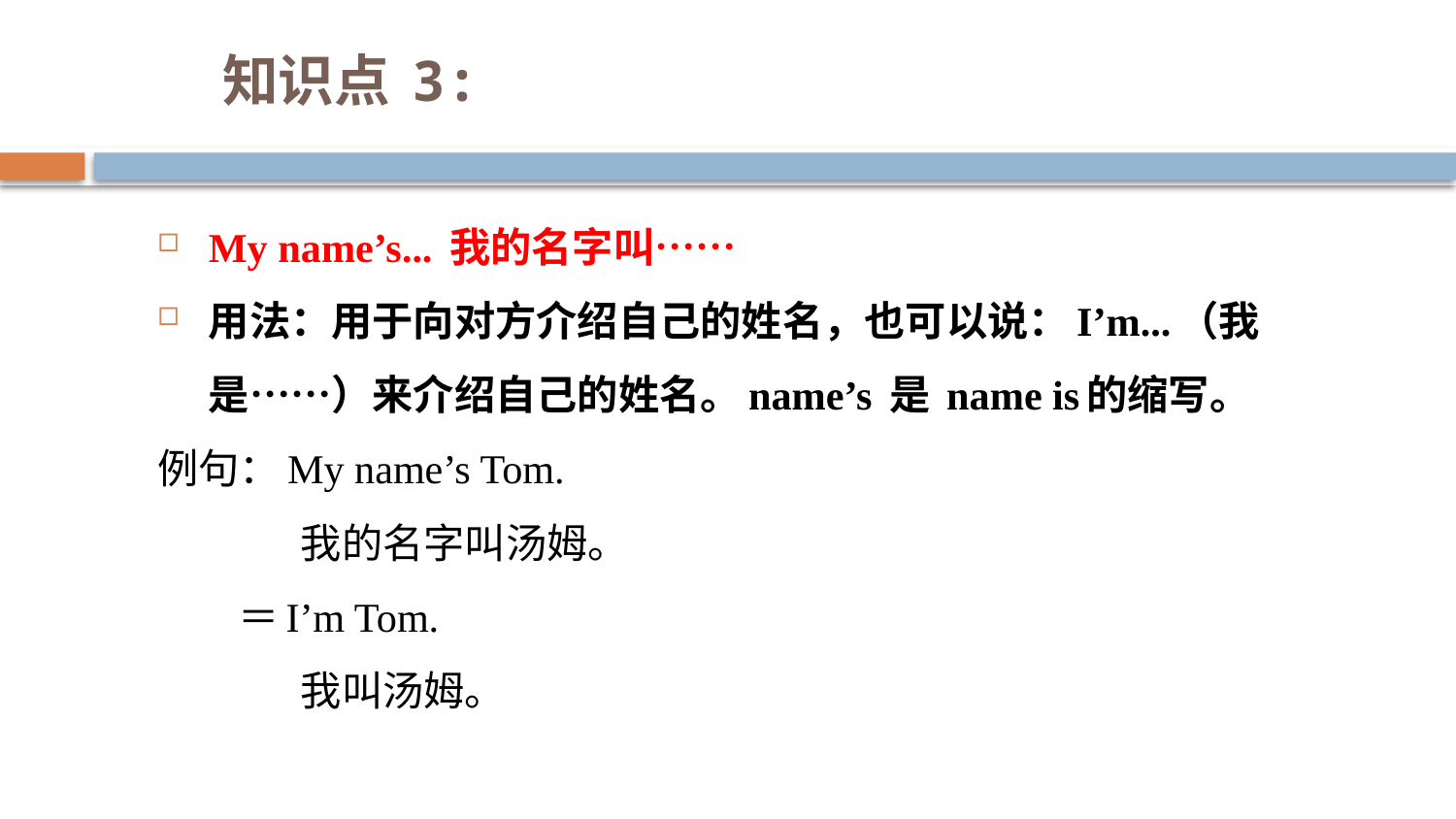

# 知识点 3:
My name’s... 我的名字叫……
用法：用于向对方介绍自己的姓名，也可以说：I’m...（我是……）来介绍自己的姓名。name’s 是 name is的缩写。
例句：My name’s Tom.
我的名字叫汤姆。
        ＝I’m Tom.
我叫汤姆。